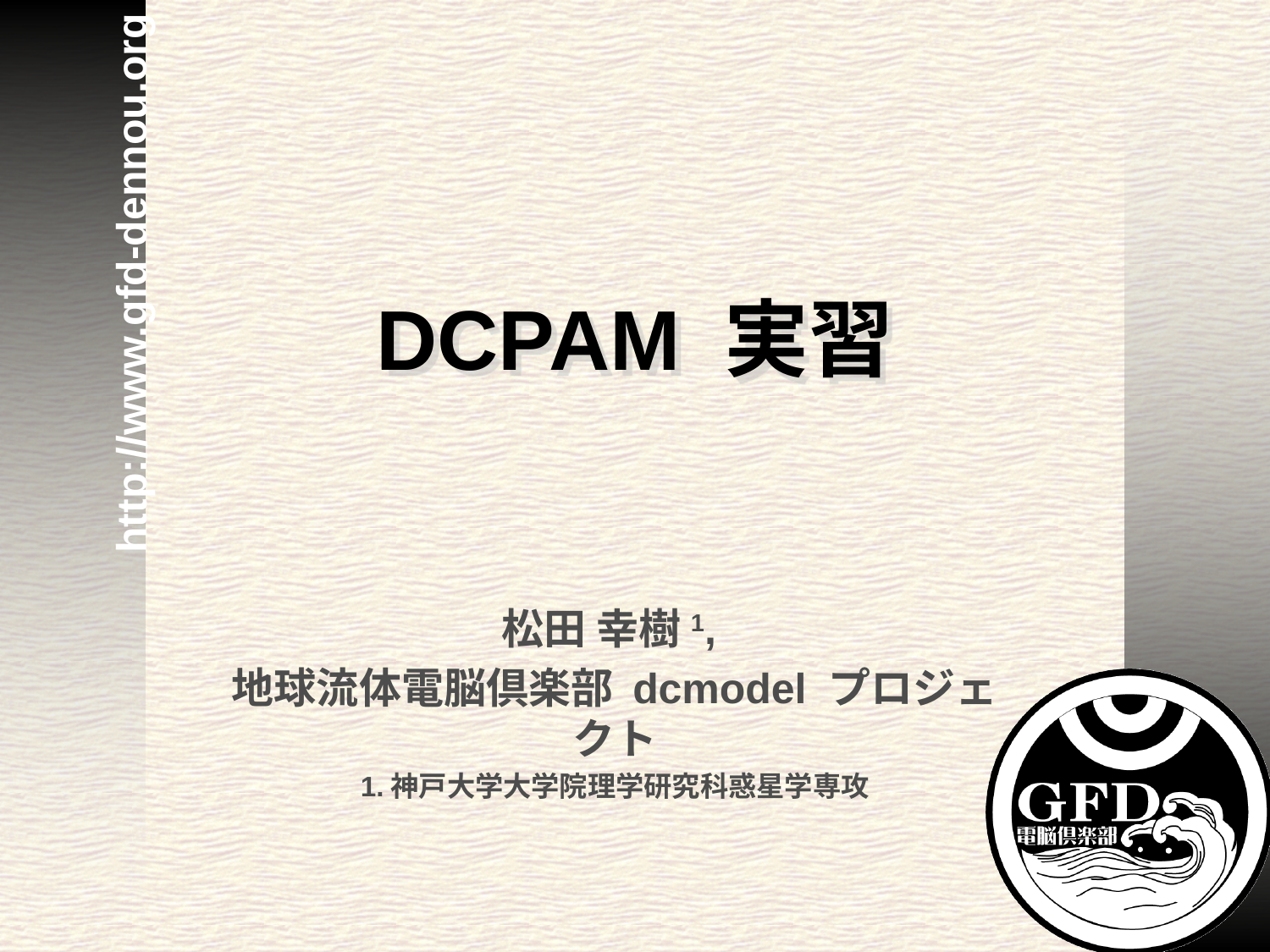

# DCPAM 実習
松田 幸樹1,
地球流体電脳倶楽部 dcmodel プロジェクト
1.神戸大学大学院理学研究科惑星学専攻